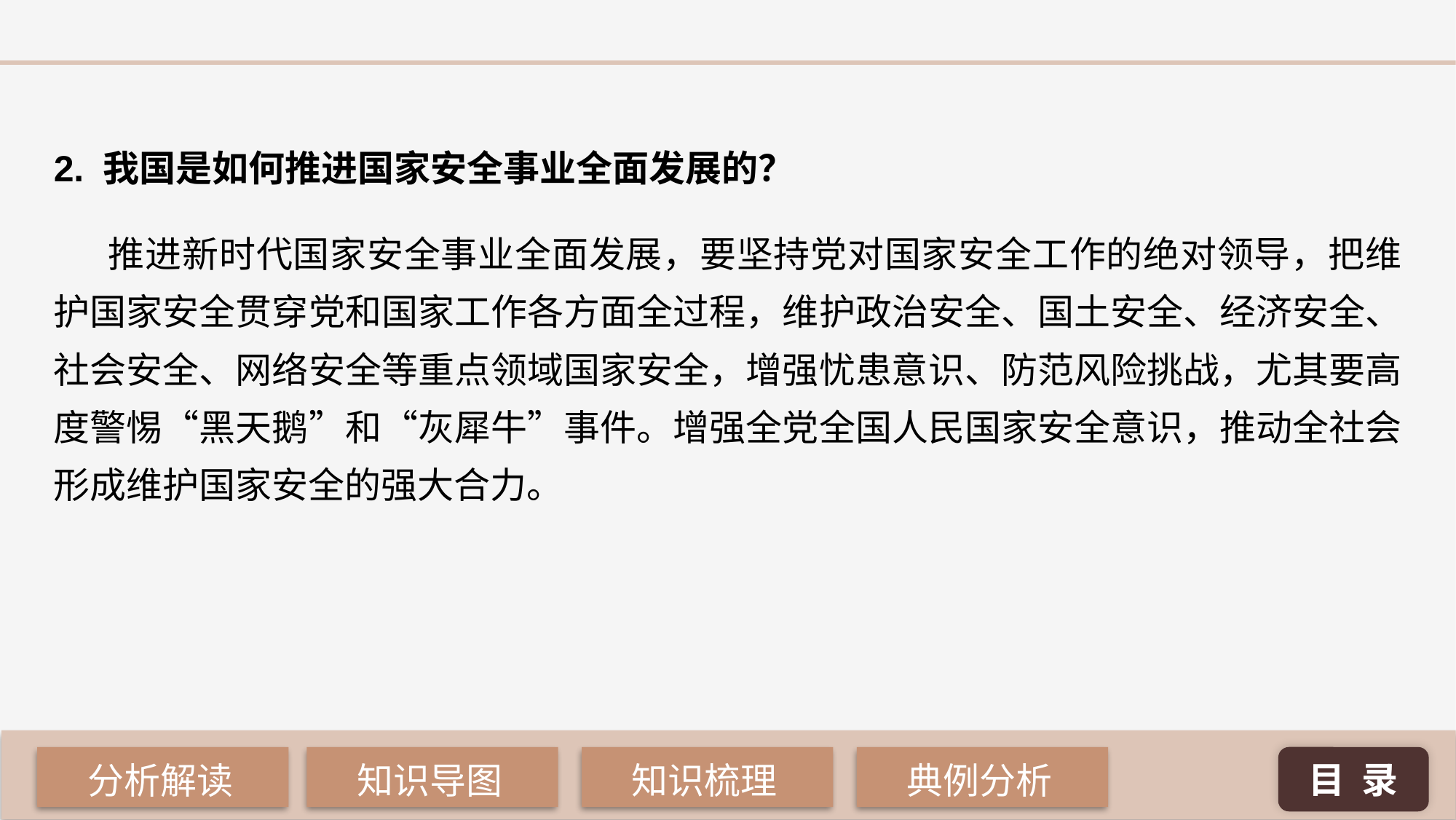

2. 我国是如何推进国家安全事业全面发展的？
推进新时代国家安全事业全面发展，要坚持党对国家安全工作的绝对领导，把维护国家安全贯穿党和国家工作各方面全过程，维护政治安全、国土安全、经济安全、社会安全、网络安全等重点领域国家安全，增强忧患意识、防范风险挑战，尤其要高度警惕“黑天鹅”和“灰犀牛”事件。增强全党全国人民国家安全意识，推动全社会形成维护国家安全的强大合力。